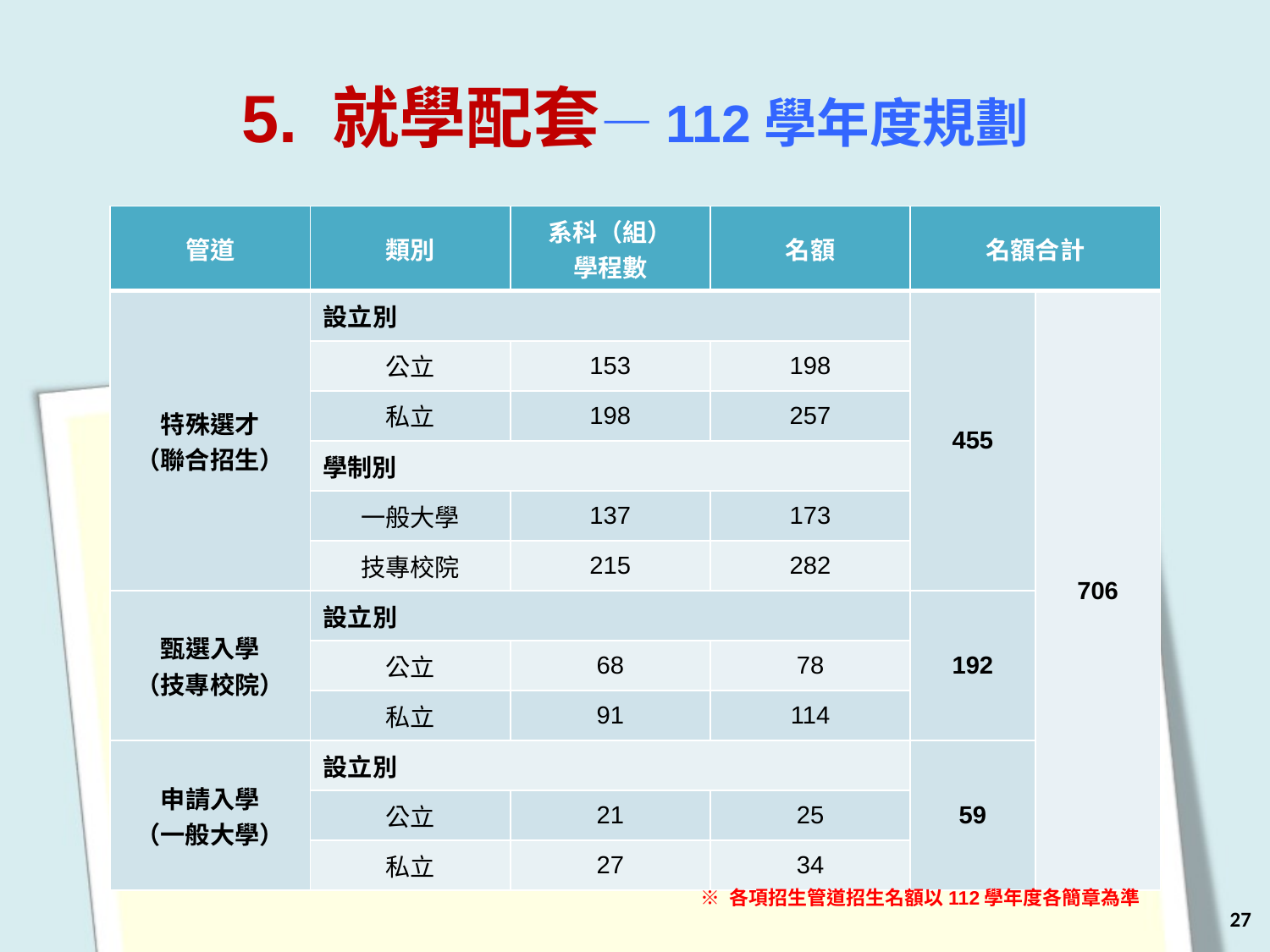

5. 就學配套—112學年度規劃
| 管道 | 類別 | 系科（組） 學程數 | 名額 | 名額合計 |  |
| --- | --- | --- | --- | --- | --- |
| 特殊選才 （聯合招生） | 設立別 |  |  | 455 | 706 |
|  | 公立 | 153 | 198 |  |  |
|  | 私立 | 198 | 257 |  |  |
|  | 學制別 |  |  |  |  |
|  | 一般大學 | 137 | 173 |  |  |
|  | 技專校院 | 215 | 282 |  |  |
| 甄選入學 （技專校院） | 設立別 |  |  | 192 |  |
|  | 公立 | 68 | 78 |  |  |
|  | 私立 | 91 | 114 |  |  |
| 申請入學 （一般大學） | 設立別 |  |  | 59 |  |
|  | 公立 | 21 | 25 |  |  |
|  | 私立 | 27 | 34 |  |  |
※ 各項招生管道招生名額以112學年度各簡章為準
27